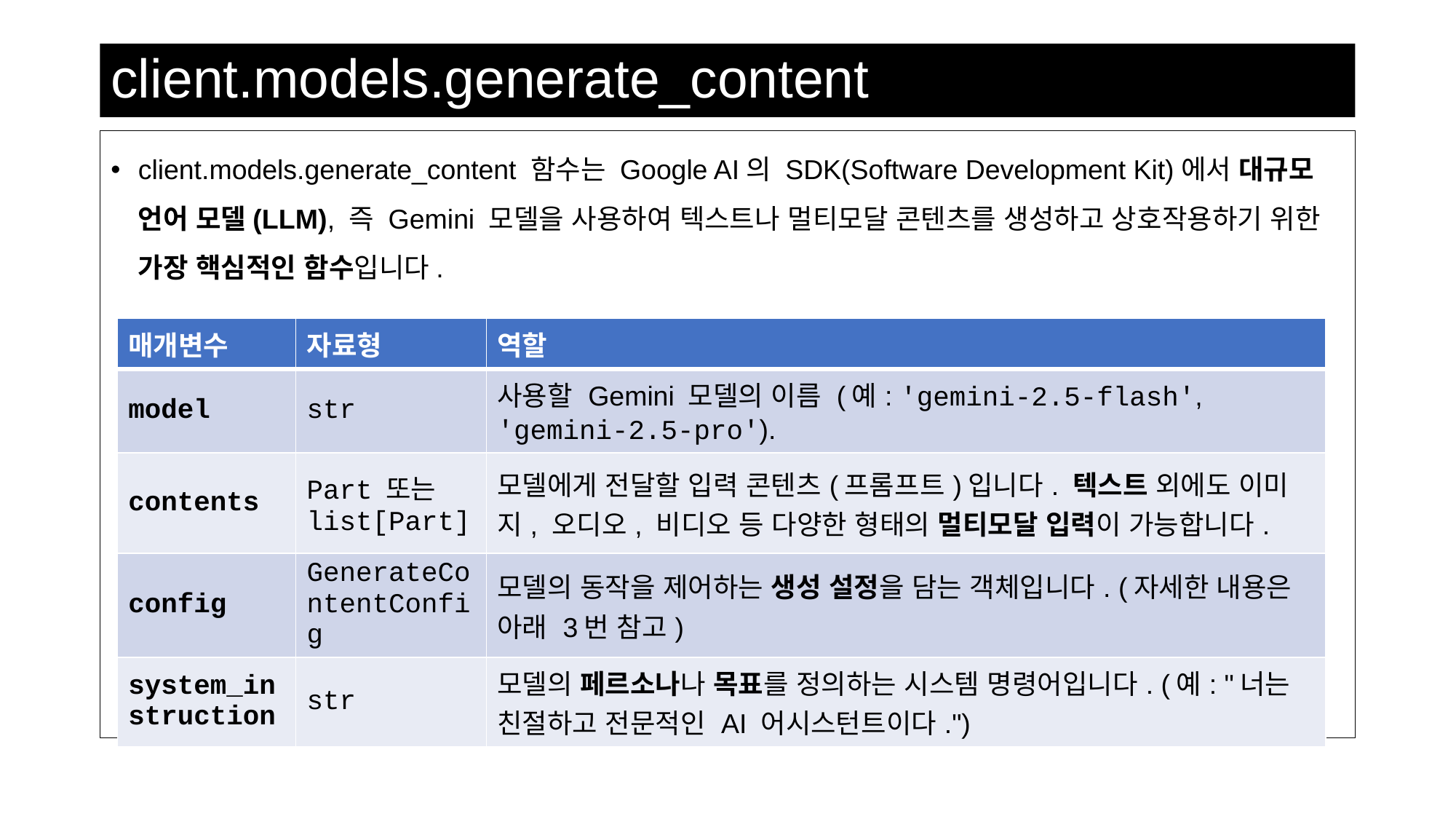

# client.models.generate_content
client.models.generate_content 함수는 Google AI의 SDK(Software Development Kit)에서 대규모 언어 모델(LLM), 즉 Gemini 모델을 사용하여 텍스트나 멀티모달 콘텐츠를 생성하고 상호작용하기 위한 가장 핵심적인 함수입니다.

| 매개변수 | 자료형 | 역할 |
| --- | --- | --- |
| model | str | 사용할 Gemini 모델의 이름 (예: 'gemini-2.5-flash', 'gemini-2.5-pro'). |
| contents | Part 또는 list[Part] | 모델에게 전달할 입력 콘텐츠(프롬프트)입니다. 텍스트 외에도 이미지, 오디오, 비디오 등 다양한 형태의 멀티모달 입력이 가능합니다. |
| config | GenerateContentConfig | 모델의 동작을 제어하는 생성 설정을 담는 객체입니다. (자세한 내용은 아래 3번 참고) |
| system\_instruction | str | 모델의 페르소나나 목표를 정의하는 시스템 명령어입니다. (예: "너는 친절하고 전문적인 AI 어시스턴트이다.") |